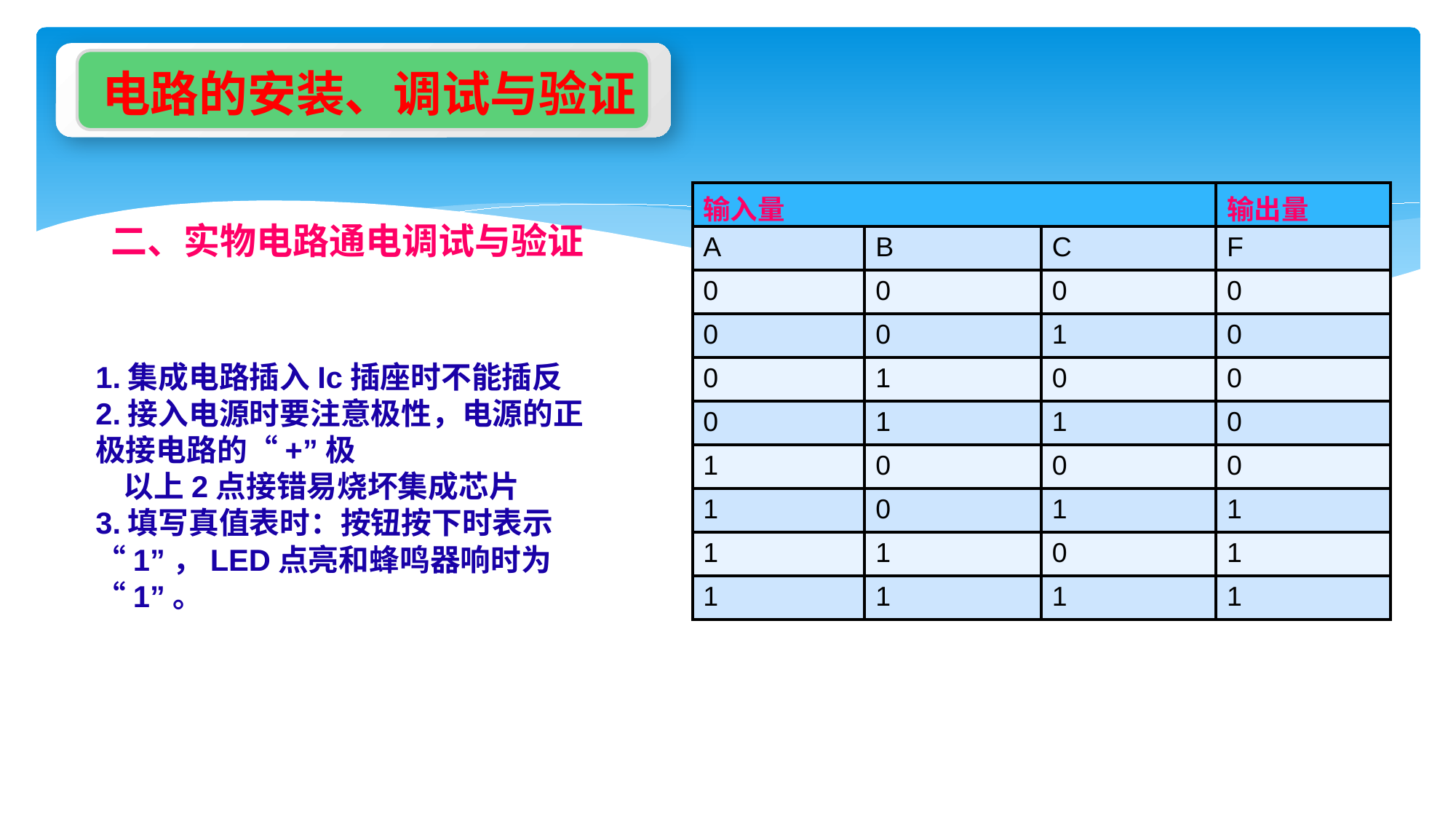

电路的安装、调试与验证
| 输入量 |  |  | 输出量 |
| --- | --- | --- | --- |
| A | B | C | F |
| 0 | 0 | 0 | 0 |
| 0 | 0 | 1 | 0 |
| 0 | 1 | 0 | 0 |
| 0 | 1 | 1 | 0 |
| 1 | 0 | 0 | 0 |
| 1 | 0 | 1 | 1 |
| 1 | 1 | 0 | 1 |
| 1 | 1 | 1 | 1 |
二、实物电路通电调试与验证

1.集成电路插入Ic插座时不能插反
2.接入电源时要注意极性，电源的正极接电路的“+”极
   以上2点接错易烧坏集成芯片
3.填写真值表时：按钮按下时表示“1”，LED点亮和蜂鸣器响时为“1”。